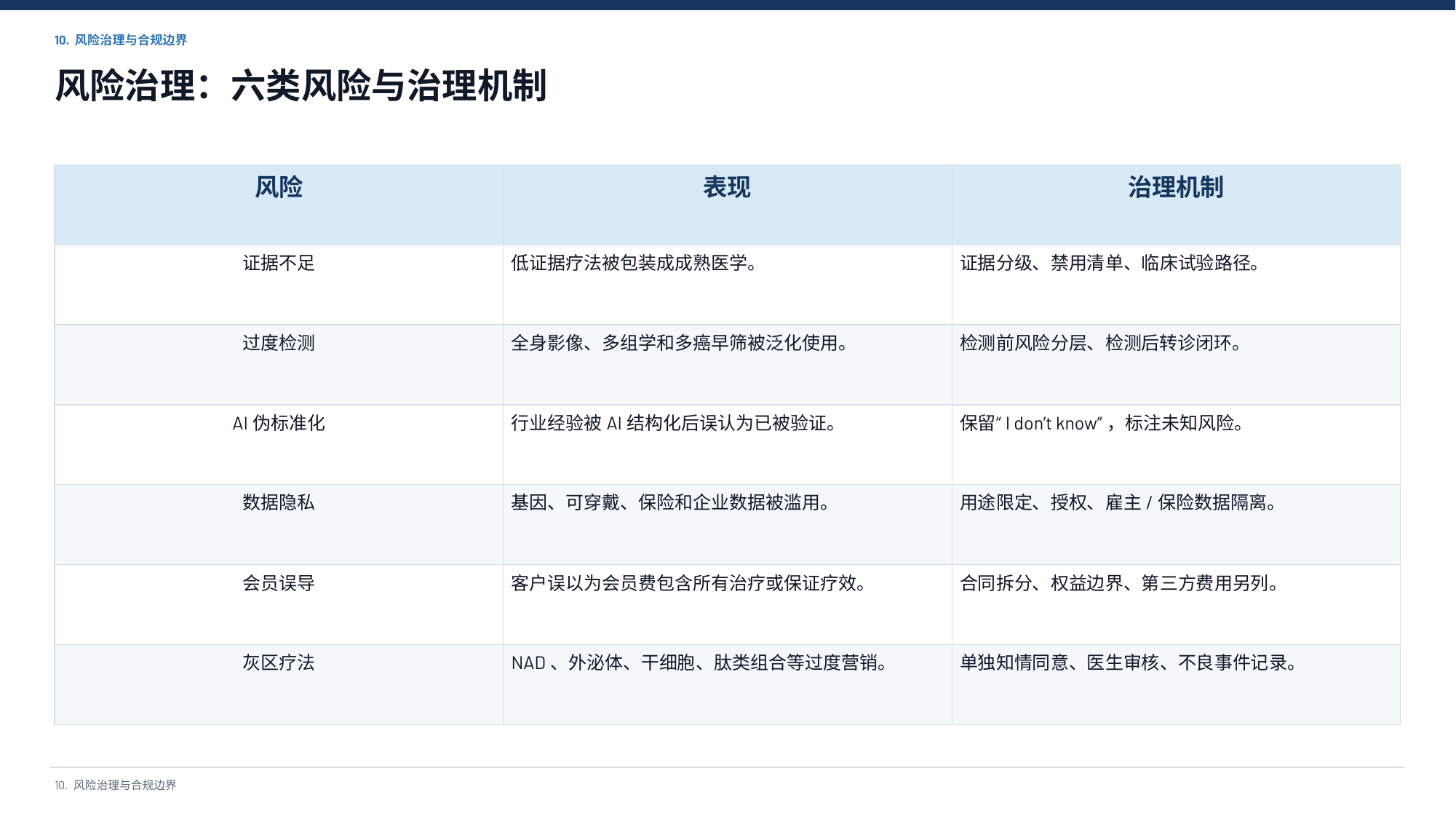

10. 风险治理与合规边界
风险治理：六类风险与治理机制

风险
表现
治理机制

证据不足
低证据疗法被包装成成熟医学。
证据分级、禁用清单、临床试验路径。

过度检测
全身影像、多组学和多癌早筛被泛化使用。
检测前风险分层、检测后转诊闭环。

AI伪标准化
行业经验被AI结构化后误认为已被验证。
保留“I don’t know”，标注未知风险。

数据隐私
基因、可穿戴、保险和企业数据被滥用。
用途限定、授权、雇主/保险数据隔离。

会员误导
客户误以为会员费包含所有治疗或保证疗效。
合同拆分、权益边界、第三方费用另列。

灰区疗法
NAD、外泌体、干细胞、肽类组合等过度营销。
单独知情同意、医生审核、不良事件记录。

10. 风险治理与合规边界